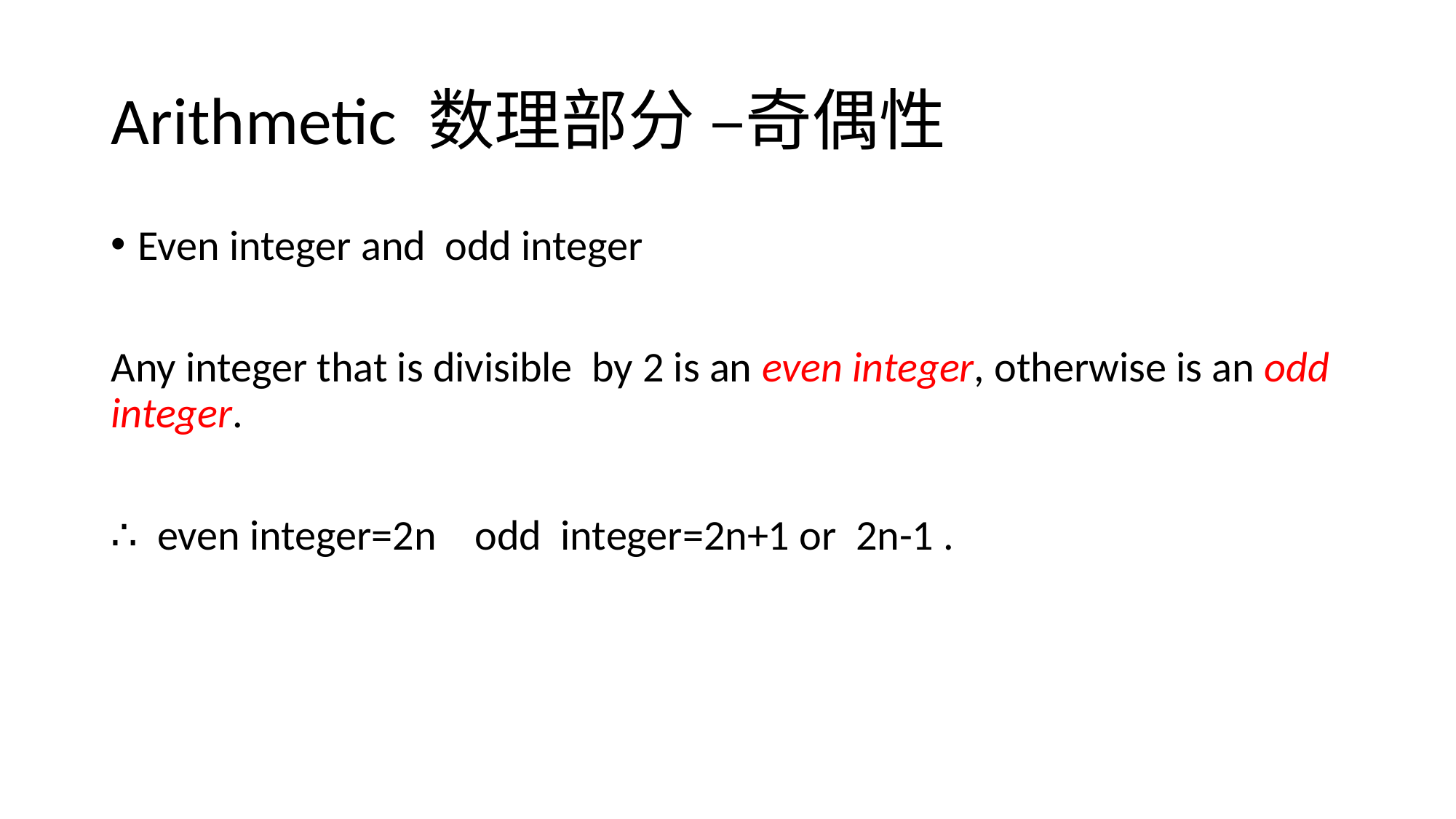

# Arithmetic 数理部分 –奇偶性
Even integer and  odd integer

Any integer that is divisible  by 2 is an even integer, otherwise is an odd integer.

∴  even integer=2n    odd  integer=2n+1 or  2n-1 .